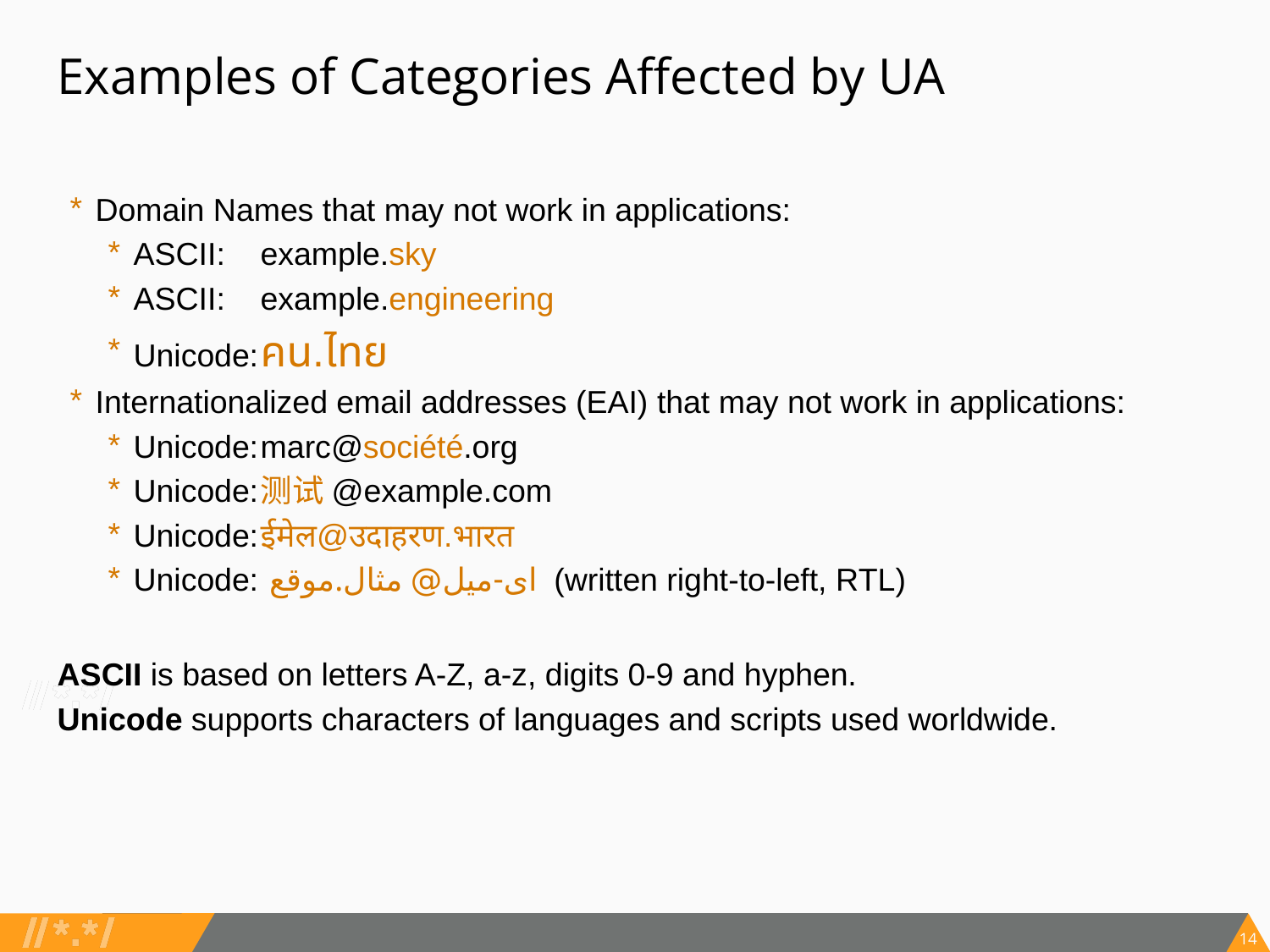

# Examples of Categories Affected by UA
Domain Names that may not work in applications:
ASCII: 	example.sky
ASCII:	example.engineering
Unicode:	คน.ไทย
Internationalized email addresses (EAI) that may not work in applications:
Unicode:	marc@société.org
Unicode:	测试@example.com
Unicode:	ईमेल@उदाहरण.भारत
Unicode:	 ای-میل@ مثال.موقع  (written right-to-left, RTL)

ASCII is based on letters A-Z, a-z, digits 0-9 and hyphen.
Unicode supports characters of languages and scripts used worldwide.